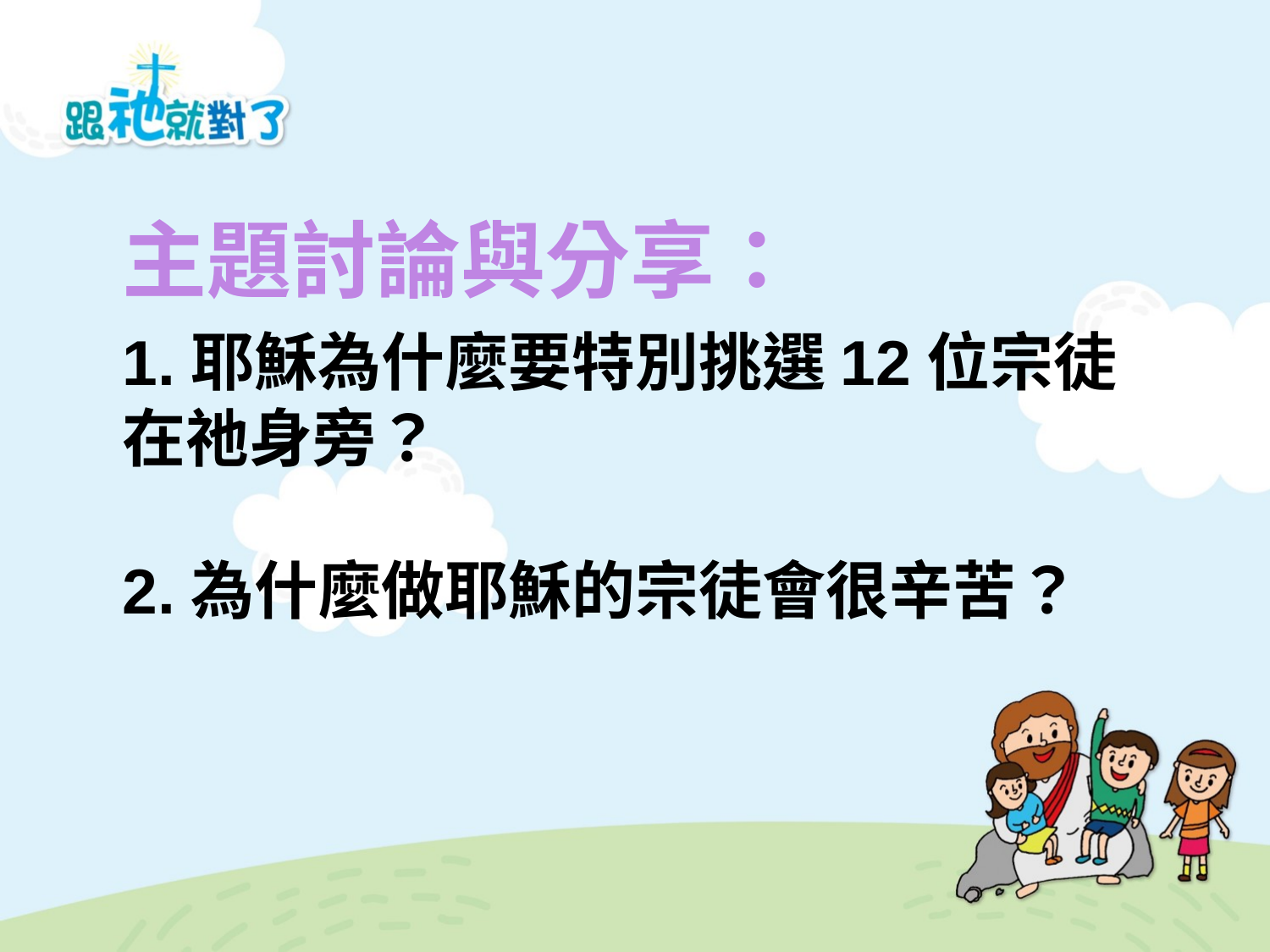

主題討論與分享：
1.耶穌為什麼要特別挑選12位宗徒在祂身旁？

2.為什麼做耶穌的宗徒會很辛苦？